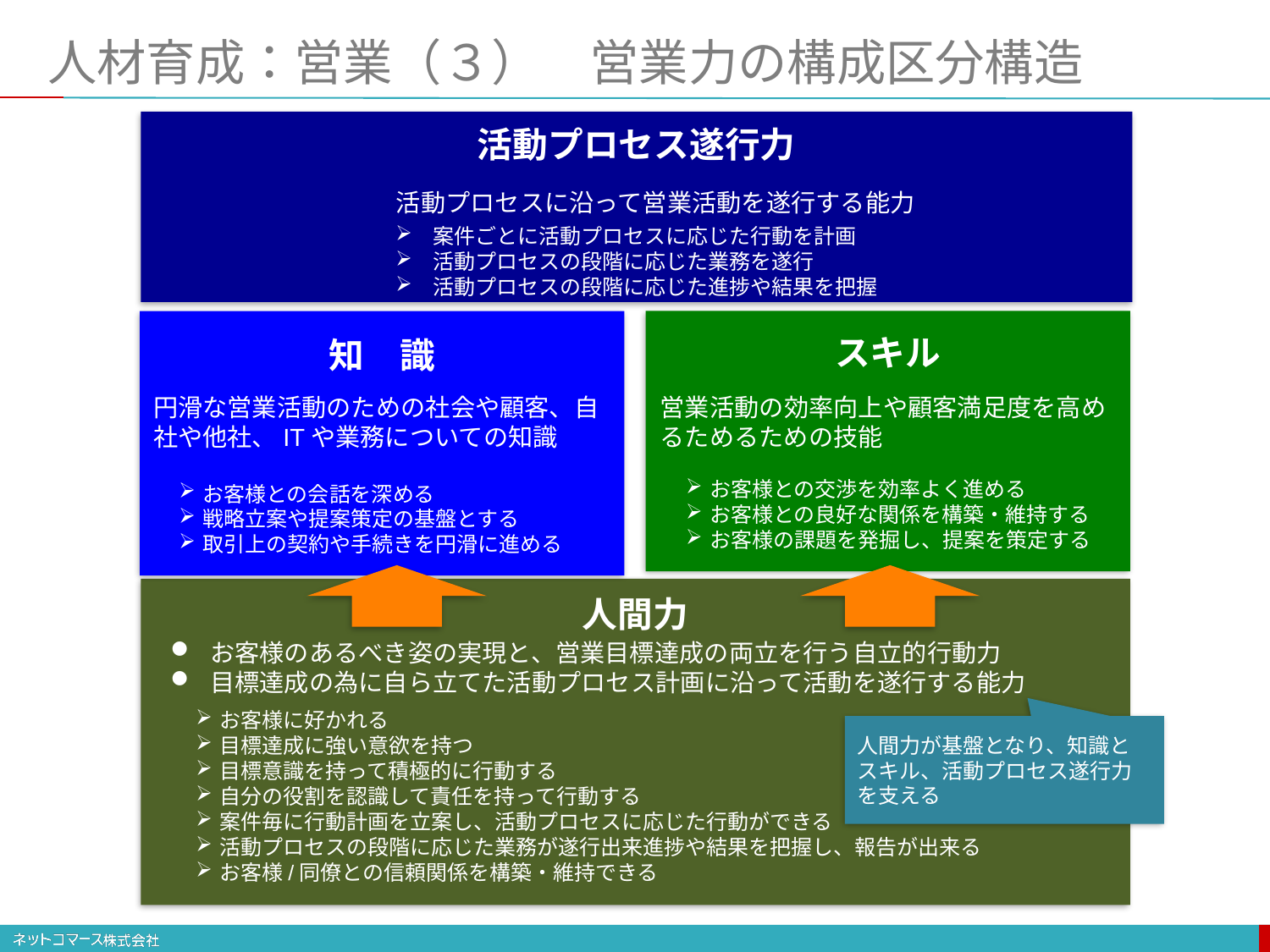

# 人材育成：営業（３）　営業力の構成区分構造
活動プロセス遂行力

活動プロセスに沿って営業活動を遂行する能力
案件ごとに活動プロセスに応じた行動を計画
活動プロセスの段階に応じた業務を遂行
活動プロセスの段階に応じた進捗や結果を把握
スキル

知　識

円滑な営業活動のための社会や顧客、自社や他社、ITや業務についての知識

お客様との会話を深める
戦略立案や提案策定の基盤とする
取引上の契約や手続きを円滑に進める
営業活動の効率向上や顧客満足度を高めるためるための技能

お客様との交渉を効率よく進める
お客様との良好な関係を構築・維持する
お客様の課題を発掘し、提案を策定する

人間力

お客様のあるべき姿の実現と、営業目標達成の両立を行う自立的行動力
目標達成の為に自ら立てた活動プロセス計画に沿って活動を遂行する能力

お客様に好かれる
目標達成に強い意欲を持つ
目標意識を持って積極的に行動する
自分の役割を認識して責任を持って行動する
案件毎に行動計画を立案し、活動プロセスに応じた行動ができる
活動プロセスの段階に応じた業務が遂行出来進捗や結果を把握し、報告が出来る
お客様/同僚との信頼関係を構築・維持できる
人間力が基盤となり、知識とスキル、活動プロセス遂行力を支える